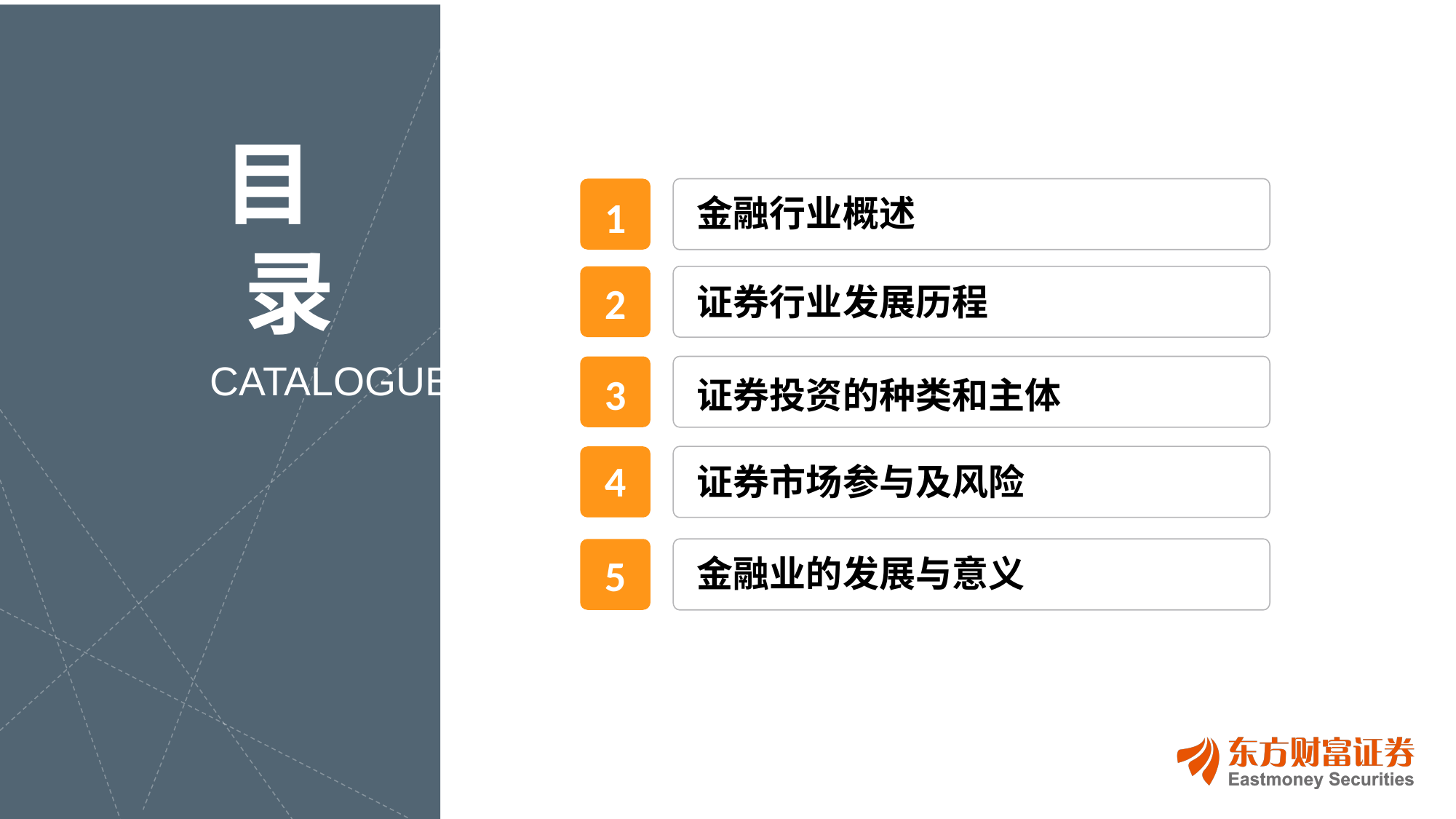

目
录

1
金融行业概述

2
证券行业发展历程

CATALOGUE

3
证券投资的种类和主体

4
证券市场参与及风险

5
金融业的发展与意义